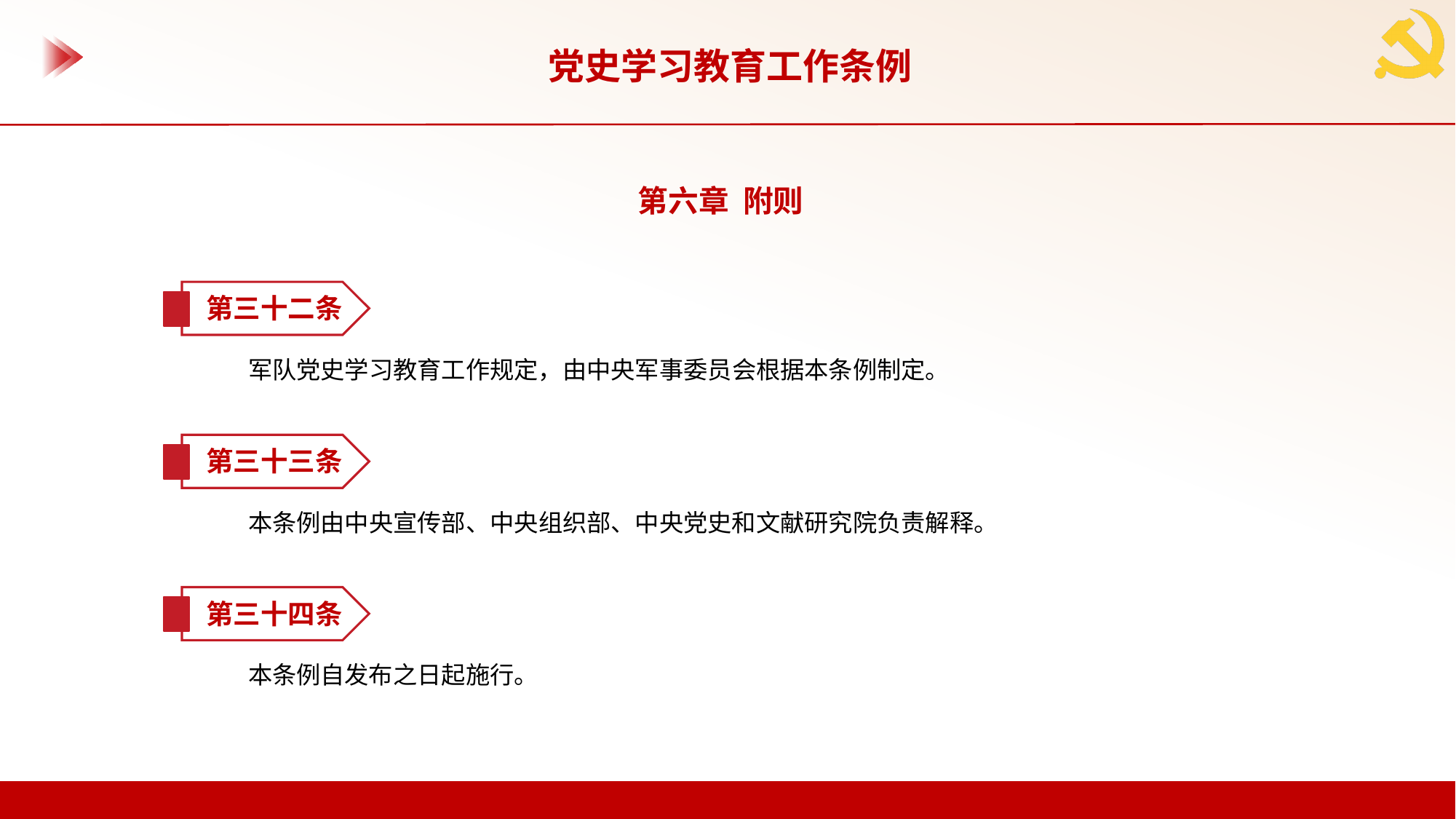

党史学习教育工作条例
第六章  附则

第三十二条

军队党史学习教育工作规定，由中央军事委员会根据本条例制定。

第三十三条

本条例由中央宣传部、中央组织部、中央党史和文献研究院负责解释。

第三十四条

本条例自发布之日起施行。